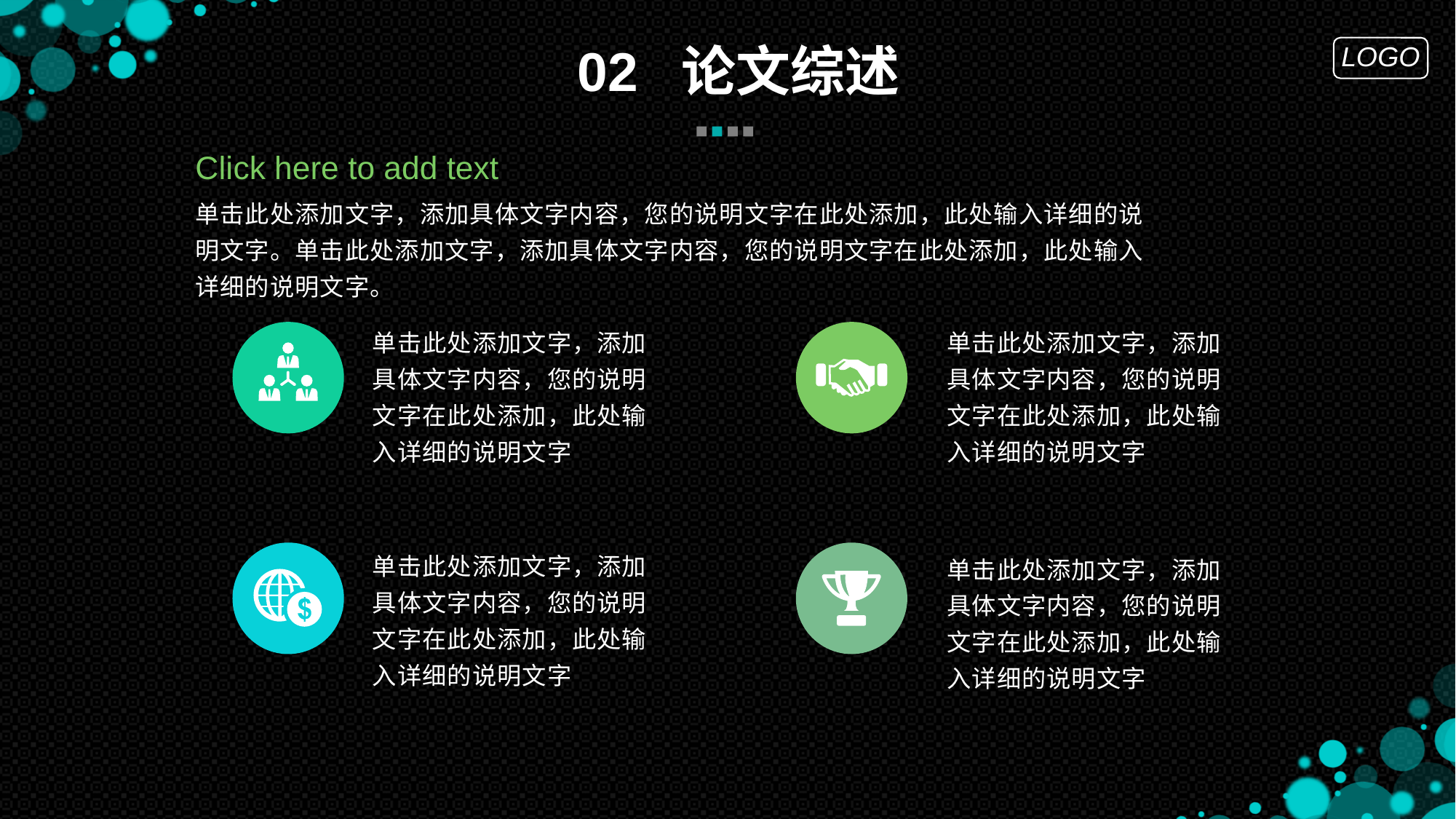

02  论文综述

Click here to add text
单击此处添加文字，添加具体文字内容，您的说明文字在此处添加，此处输入详细的说明文字。单击此处添加文字，添加具体文字内容，您的说明文字在此处添加，此处输入详细的说明文字。
单击此处添加文字，添加具体文字内容，您的说明文字在此处添加，此处输入详细的说明文字
单击此处添加文字，添加具体文字内容，您的说明文字在此处添加，此处输入详细的说明文字

单击此处添加文字，添加具体文字内容，您的说明文字在此处添加，此处输入详细的说明文字
单击此处添加文字，添加具体文字内容，您的说明文字在此处添加，此处输入详细的说明文字